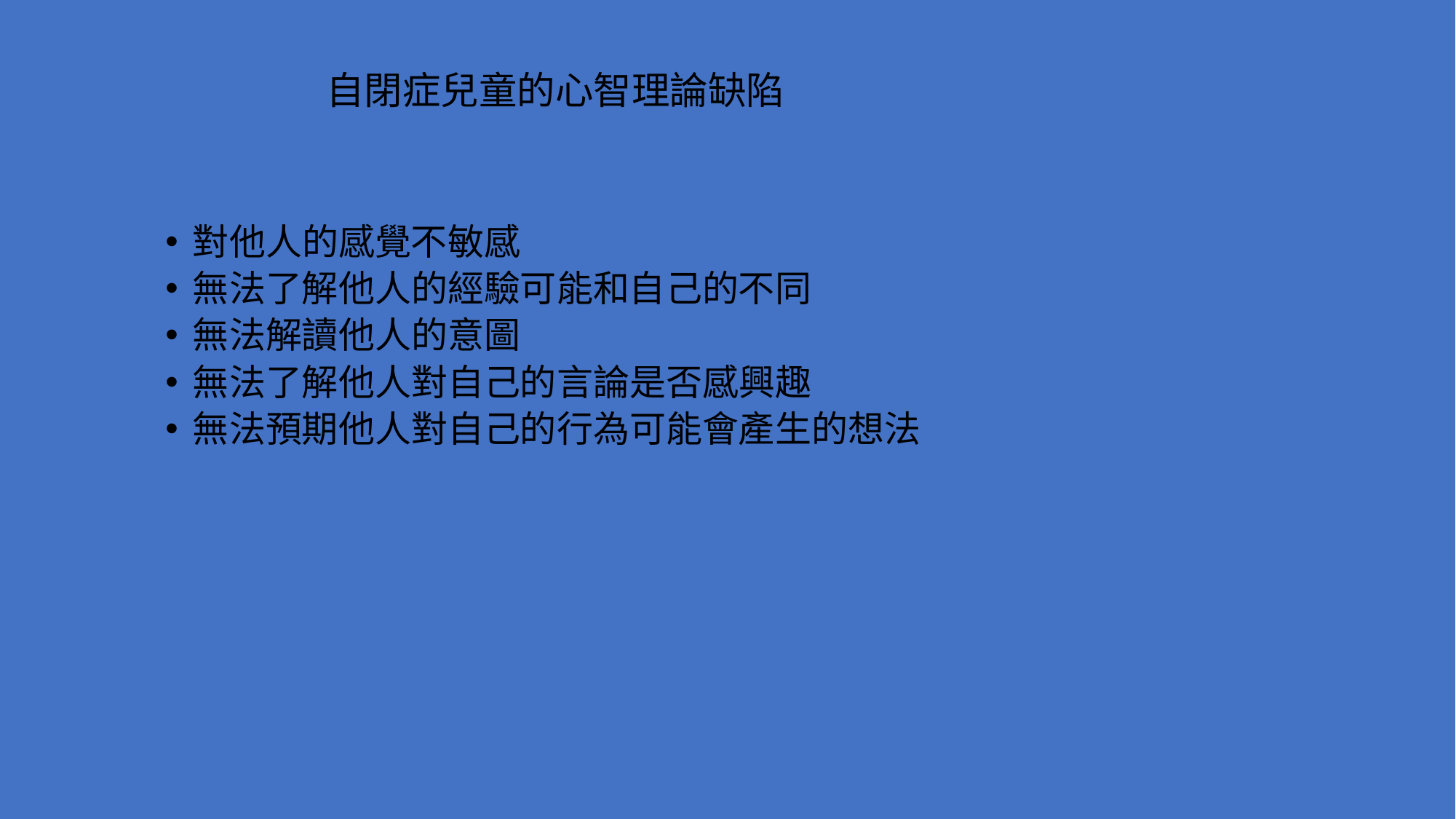

# 自閉症兒童的心智理論缺陷
對他人的感覺不敏感
無法了解他人的經驗可能和自己的不同
無法解讀他人的意圖
無法了解他人對自己的言論是否感興趣
無法預期他人對自己的行為可能會產生的想法